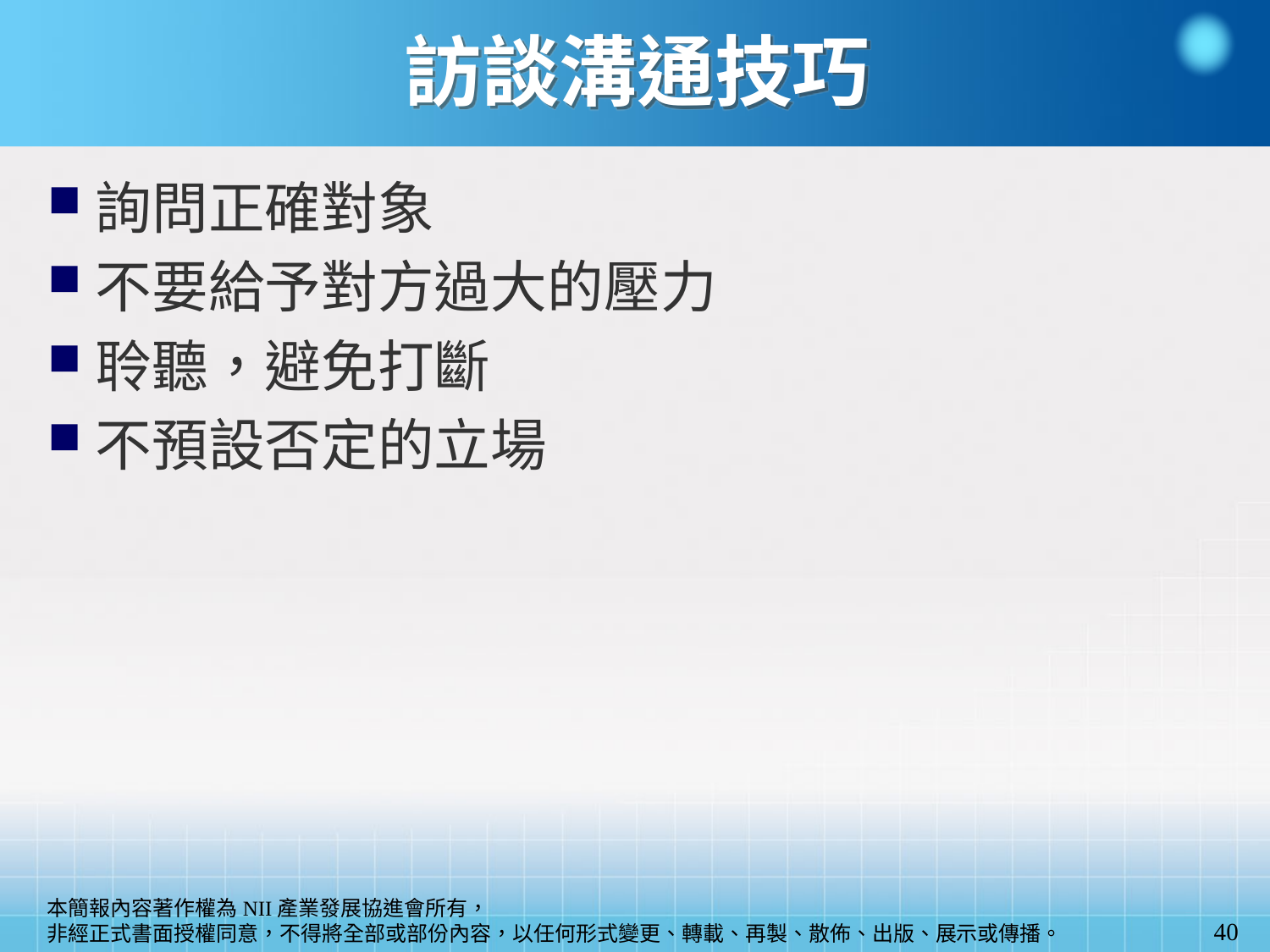

訪談溝通技巧
詢問正確對象
不要給予對方過大的壓力
聆聽，避免打斷
不預設否定的立場

40